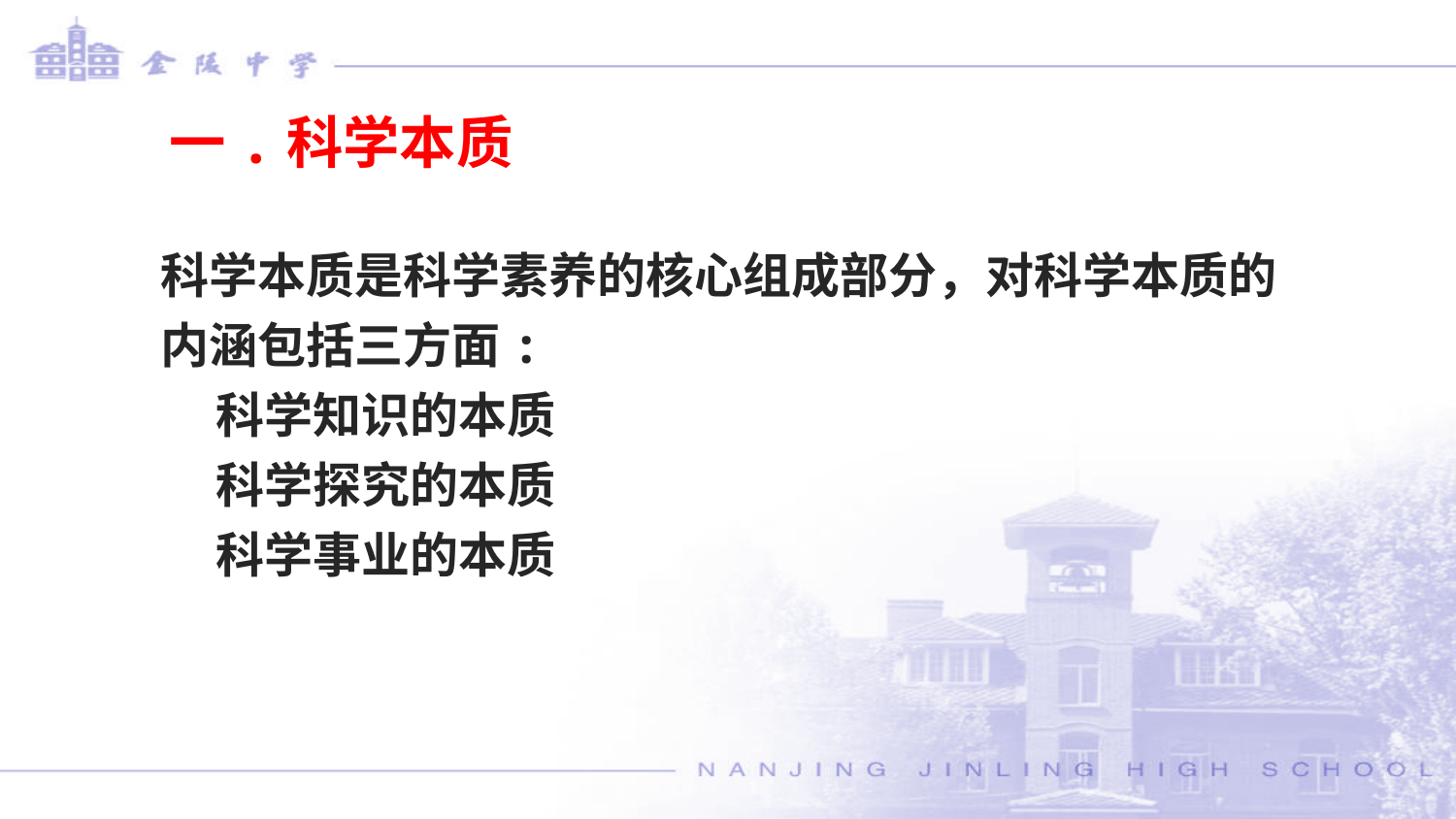

一.科学本质
科学本质是科学素养的核心组成部分，对科学本质的内涵包括三方面:
    科学知识的本质
    科学探究的本质
    科学事业的本质